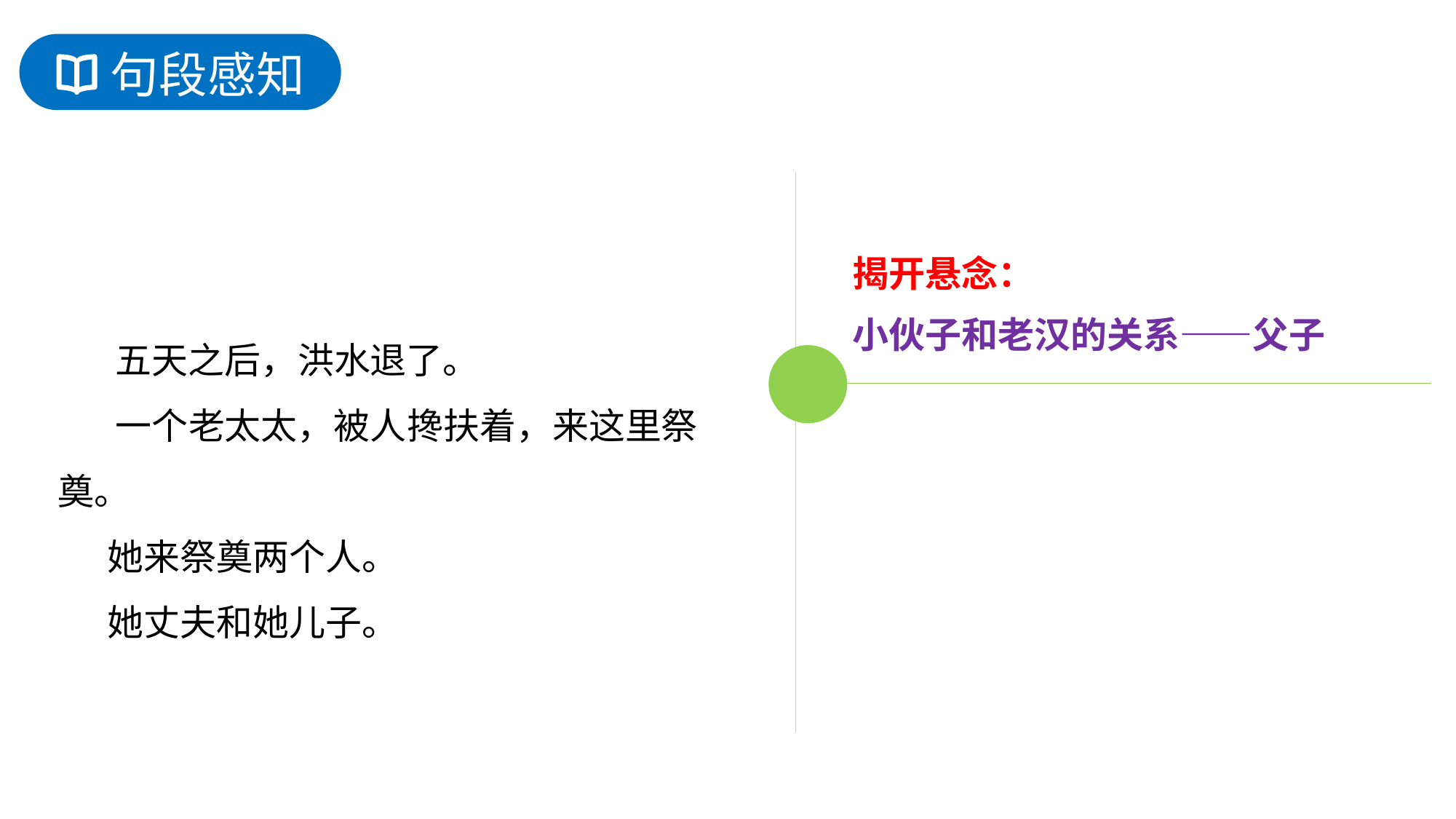

句段感知

揭开悬念：
小伙子和老汉的关系——父子
      五天之后，洪水退了。
      一个老太太，被人搀扶着，来这里祭奠。
     她来祭奠两个人。
     她丈夫和她儿子。